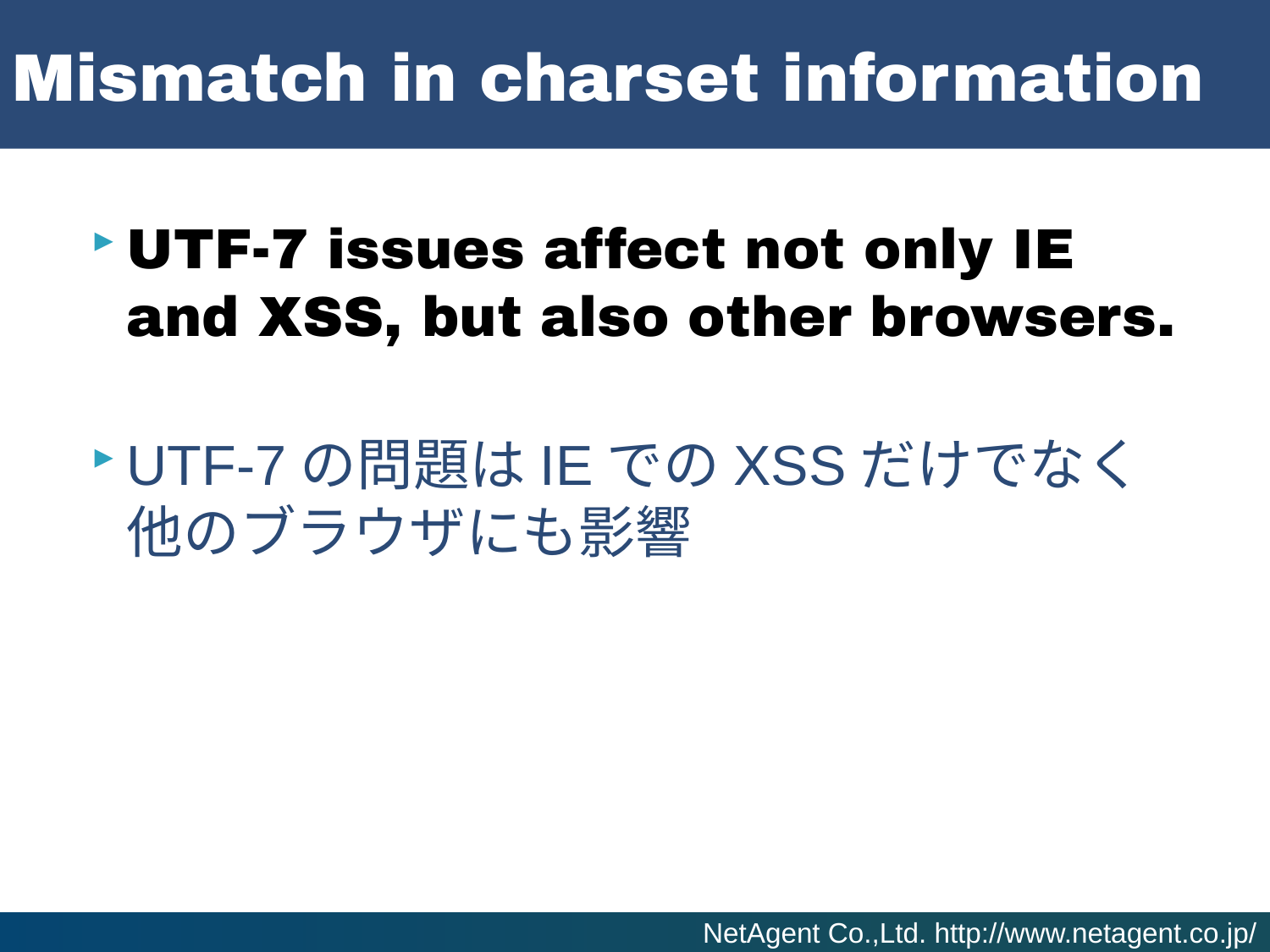

# Mismatch in charset information
UTF-7 issues affect not only IE and XSS, but also other browsers.

UTF-7の問題はIEでのXSSだけでなく他のブラウザにも影響